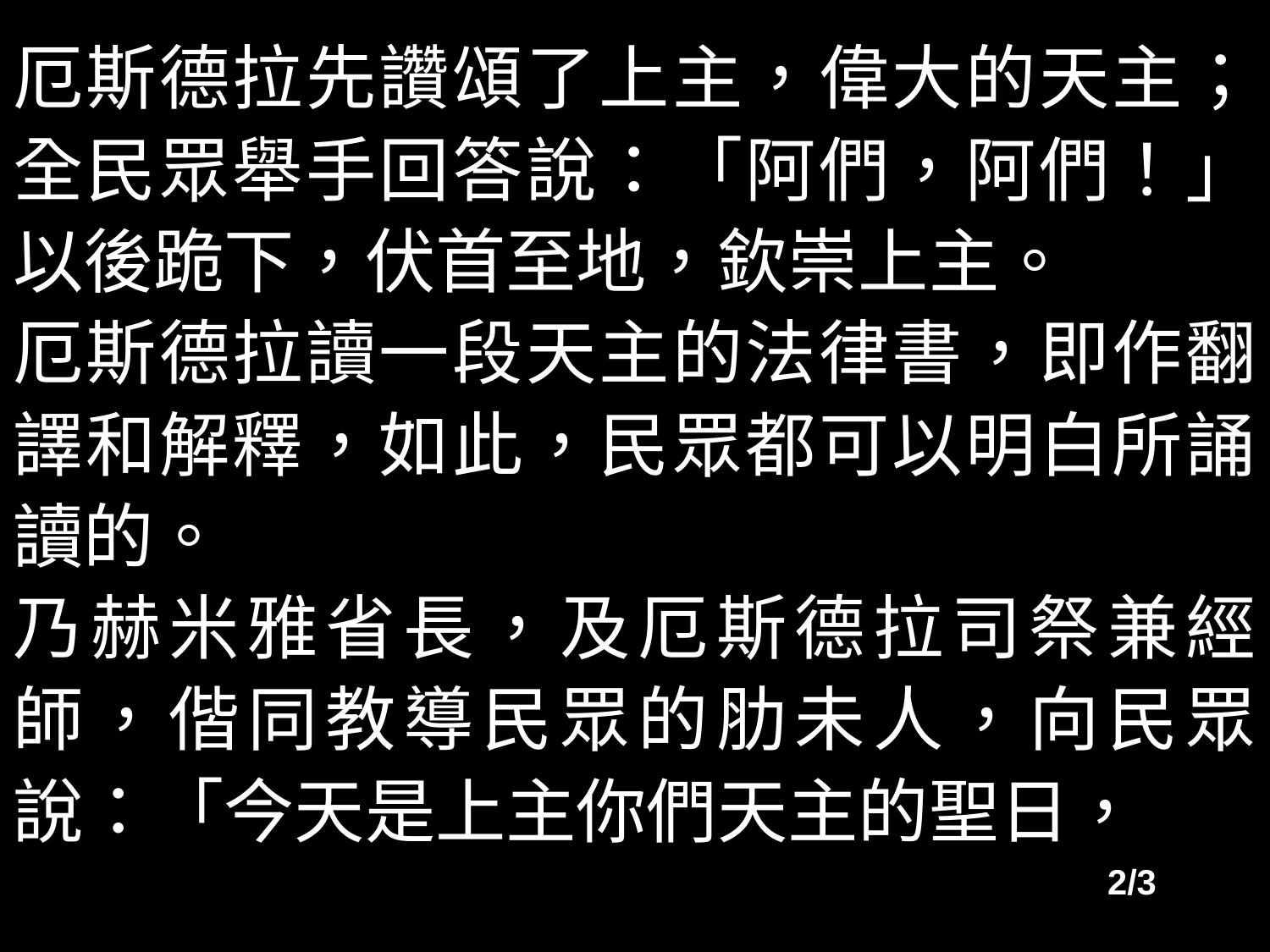

厄斯德拉先讚頌了上主，偉大的天主；全民眾舉手回答說：「阿們，阿們！」以後跪下，伏首至地，欽崇上主。
厄斯德拉讀一段天主的法律書，即作翻譯和解釋，如此，民眾都可以明白所誦讀的。
乃赫米雅省長，及厄斯德拉司祭兼經師，偕同教導民眾的肋未人，向民眾說：「今天是上主你們天主的聖日，
2/3